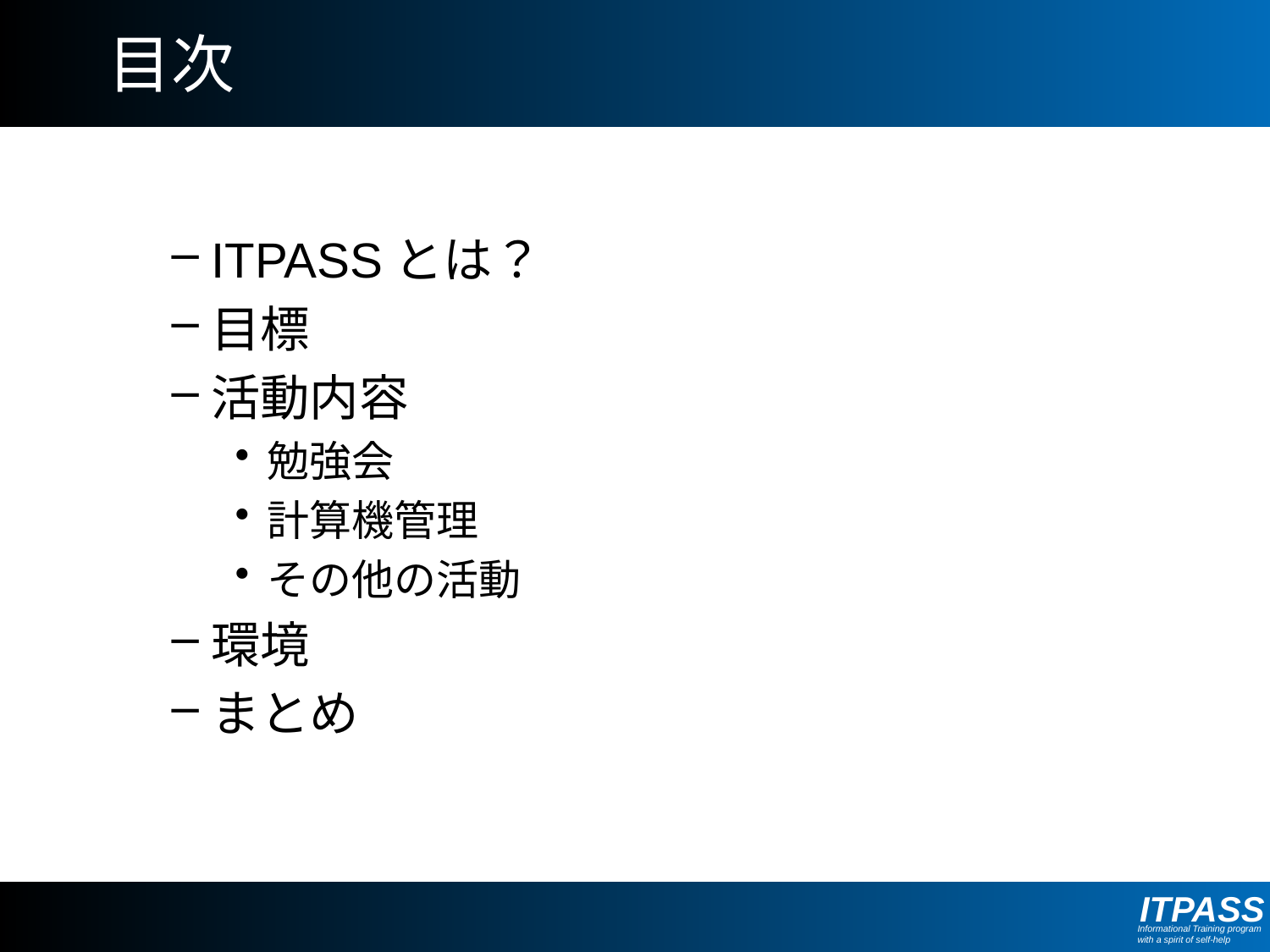

# 目次

ITPASSとは？
目標
活動内容
勉強会
計算機管理
その他の活動
環境
まとめ